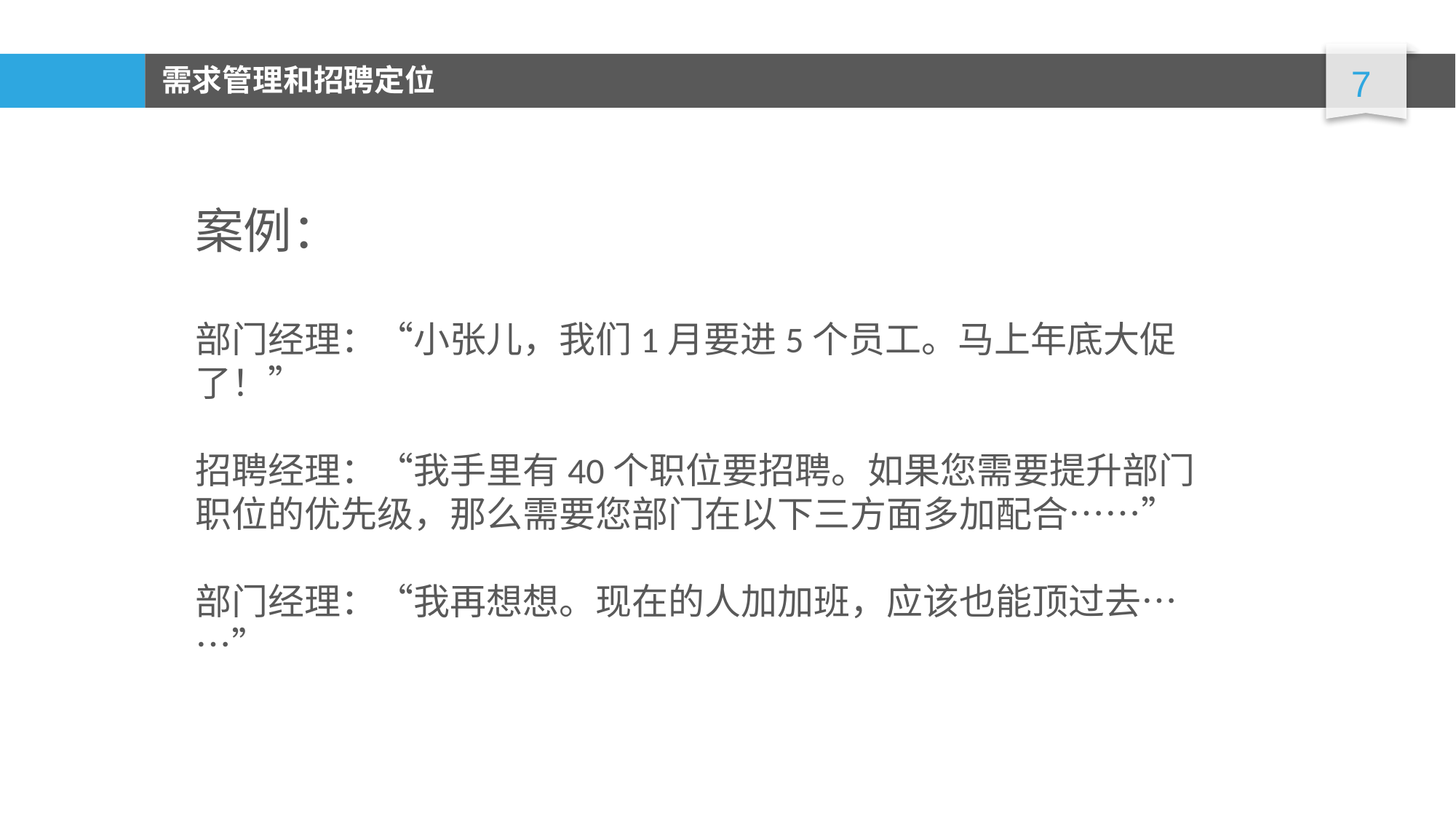

需求管理和招聘定位

案例：

部门经理：“小张儿，我们1月要进5个员工。马上年底大促了！”

招聘经理：“我手里有40个职位要招聘。如果您需要提升部门职位的优先级，那么需要您部门在以下三方面多加配合……”

部门经理：“我再想想。现在的人加加班，应该也能顶过去……”